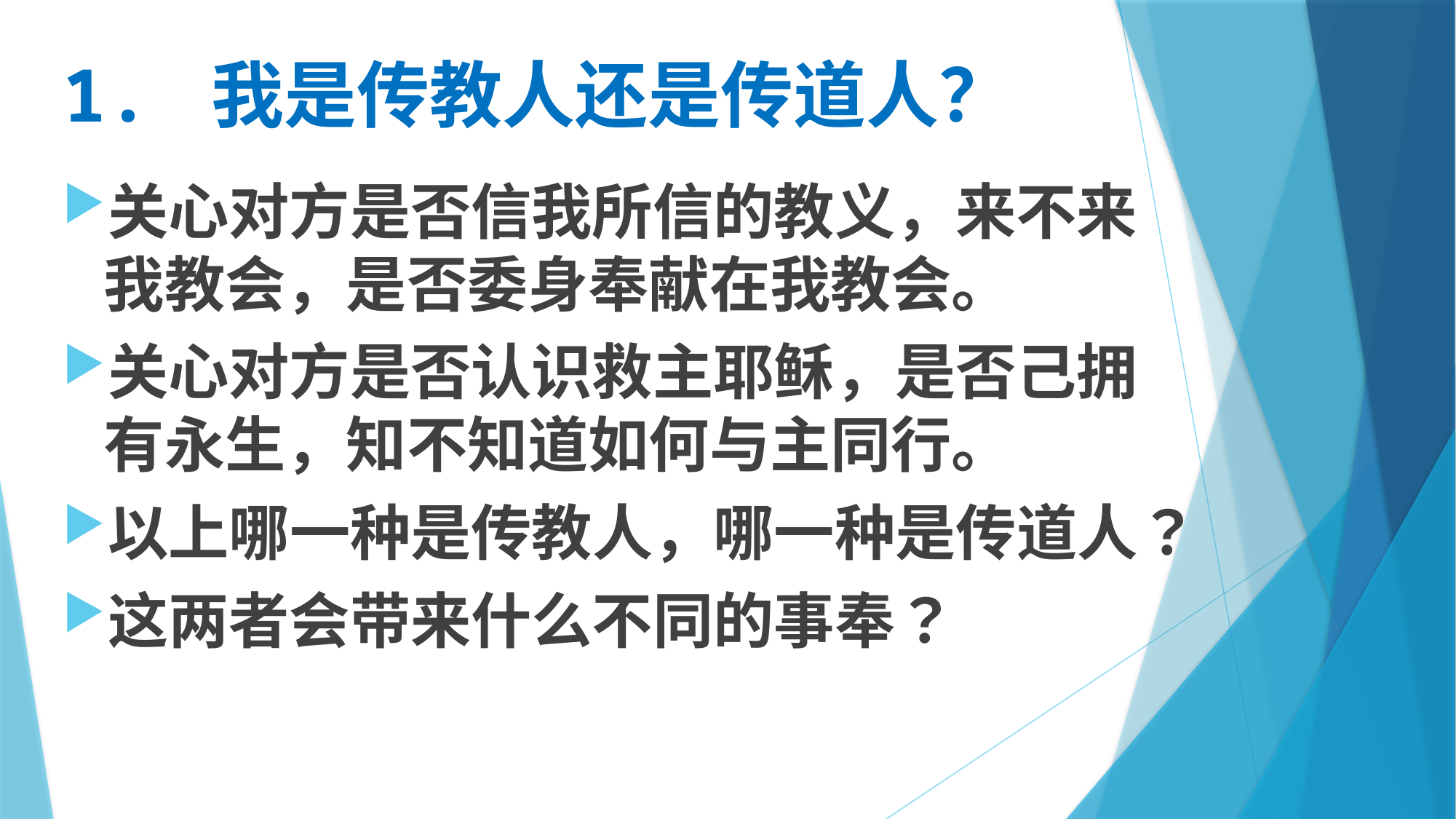

# 1. 我是传教人还是传道人？
关心对方是否信我所信的教义，来不来我教会，是否委身奉献在我教会。
关心对方是否认识救主耶稣，是否己拥有永生，知不知道如何与主同行。
以上哪一种是传教人，哪一种是传道人？
这两者会带来什么不同的事奉？